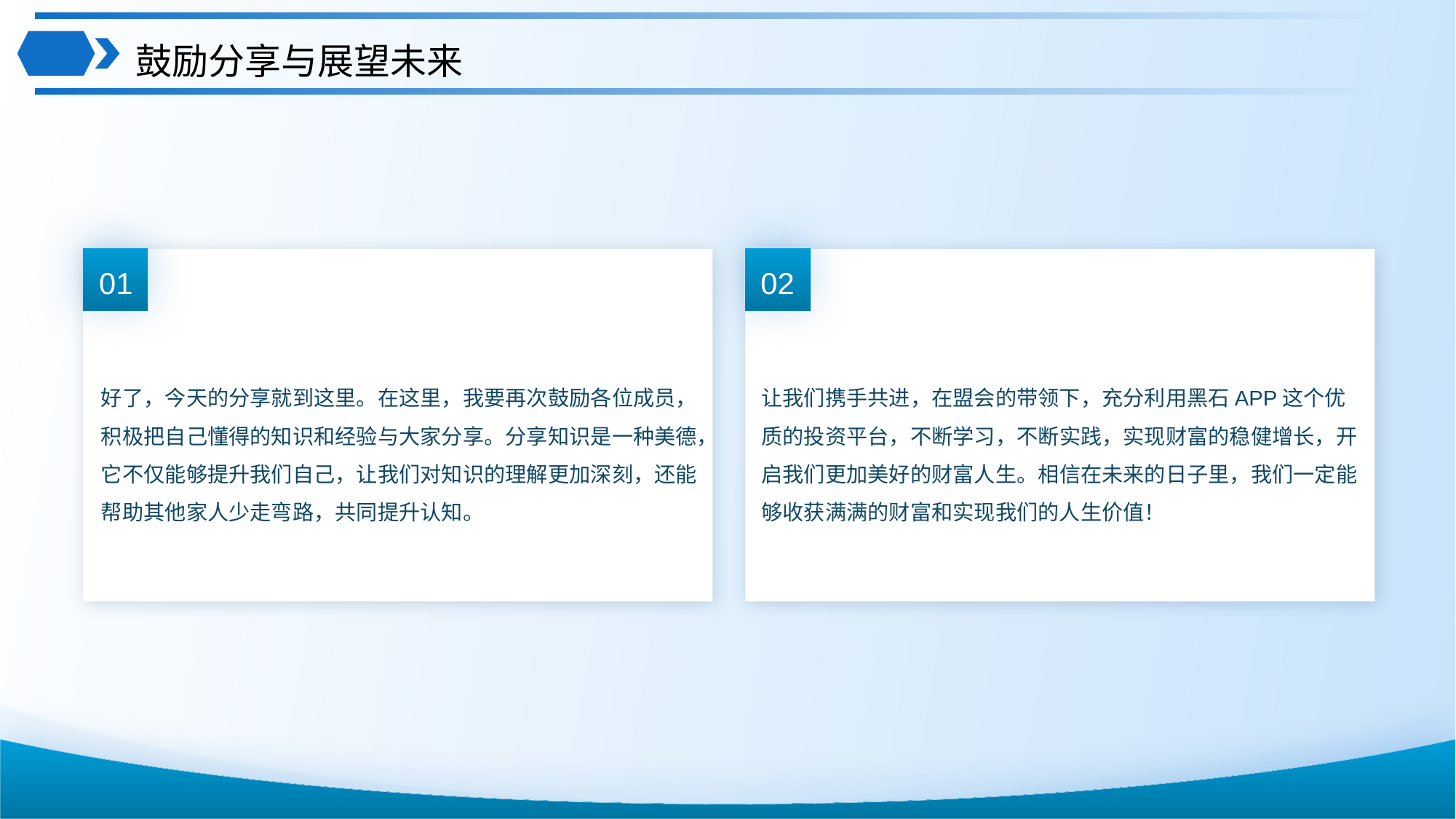

鼓励分享与展望未来

01
02
好了，今天的分享就到这里。在这里，我要再次鼓励各位成员，积极把自己懂得的知识和经验与大家分享。分享知识是一种美德，它不仅能够提升我们自己，让我们对知识的理解更加深刻，还能帮助其他家人少走弯路，共同提升认知。
让我们携手共进，在盟会的带领下，充分利用黑石APP这个优质的投资平台，不断学习，不断实践，实现财富的稳健增长，开启我们更加美好的财富人生。相信在未来的日子里，我们一定能够收获满满的财富和实现我们的人生价值！